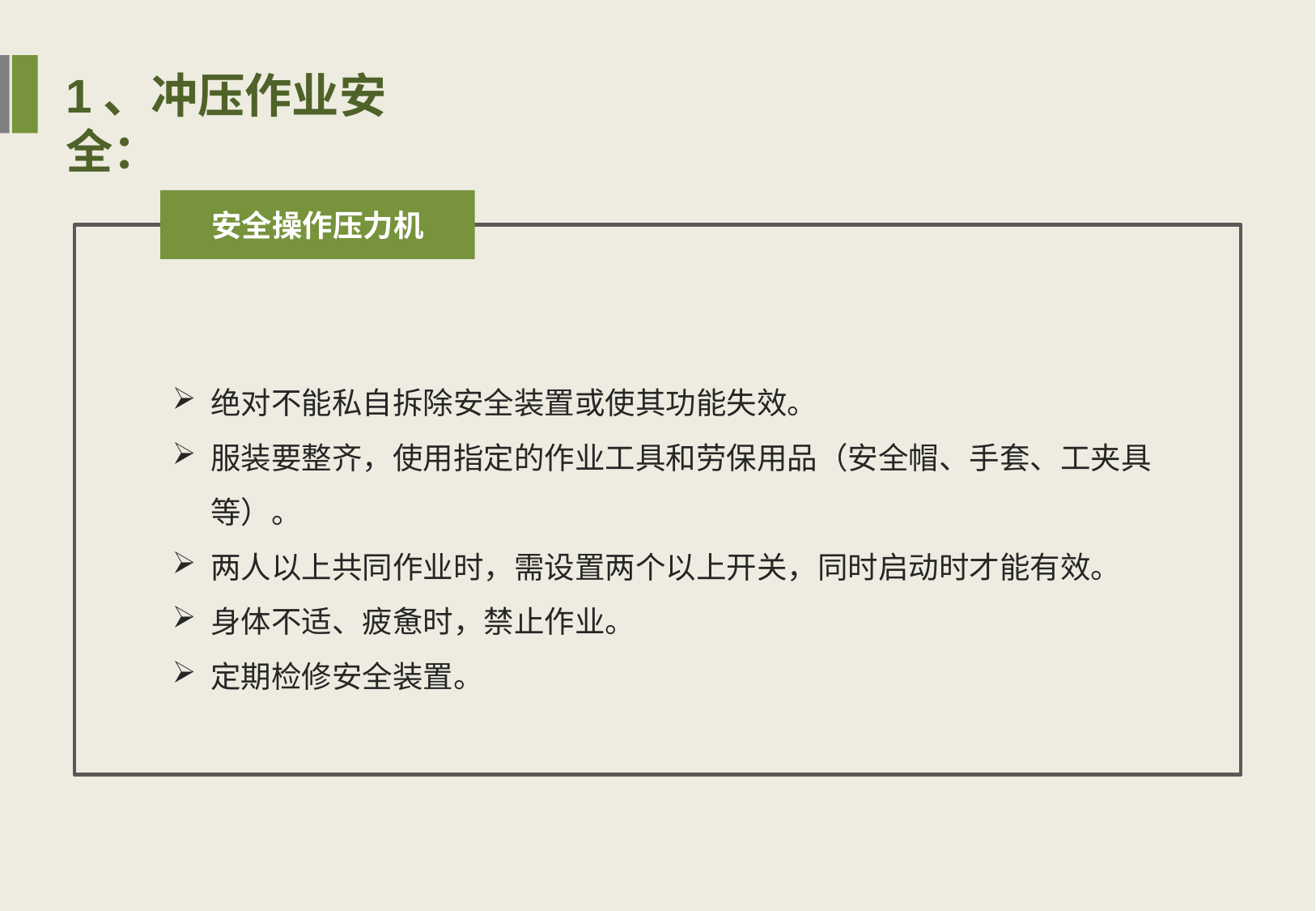

1、冲压作业安全：

安全操作压力机

绝对不能私自拆除安全装置或使其功能失效。
服装要整齐，使用指定的作业工具和劳保用品（安全帽、手套、工夹具等）。
两人以上共同作业时，需设置两个以上开关，同时启动时才能有效。
身体不适、疲惫时，禁止作业。
定期检修安全装置。